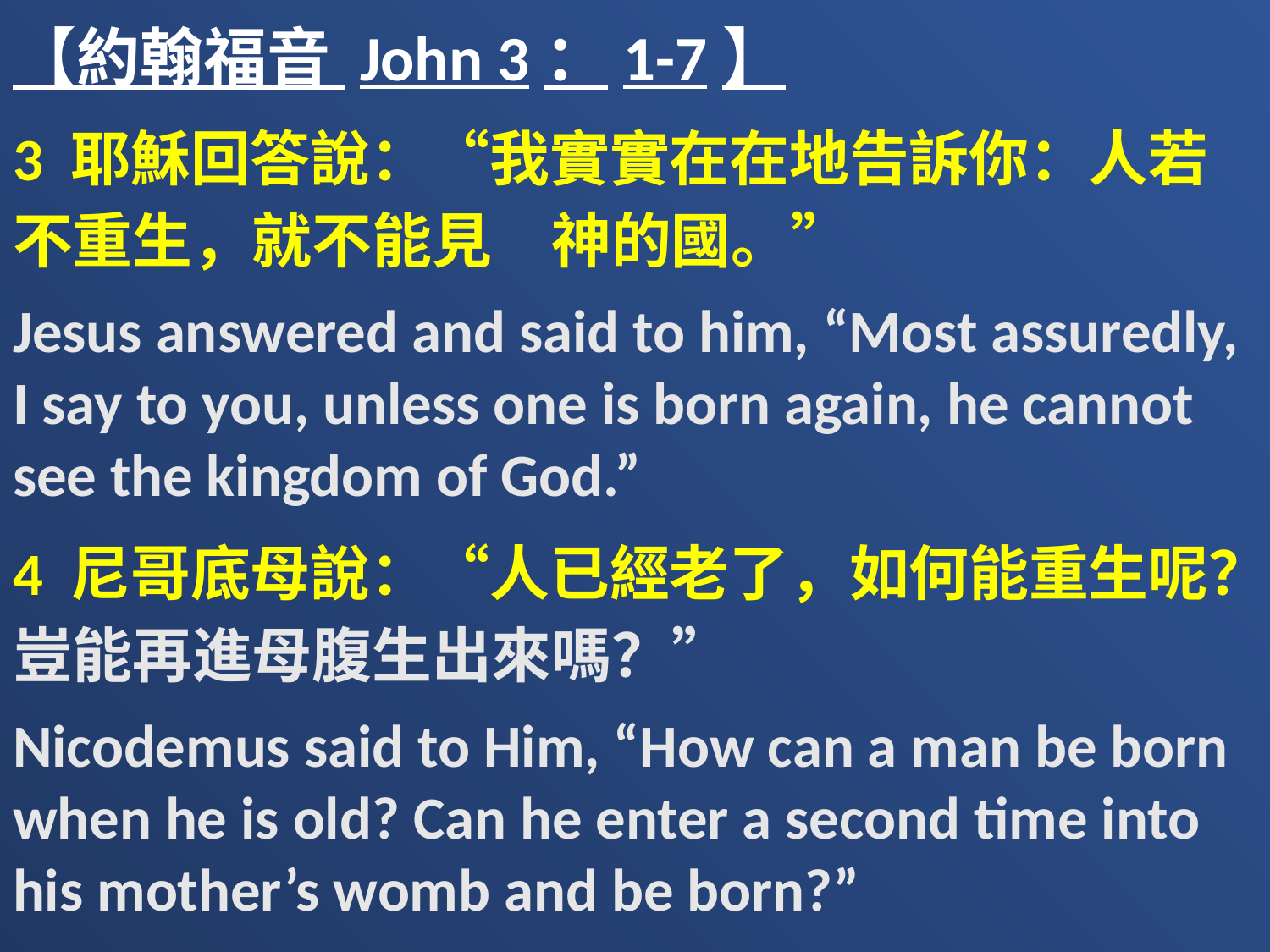

【約翰福音 John 3：1-7】
3 耶穌回答說：“我實實在在地告訴你：人若不重生，就不能見　神的國。”
Jesus answered and said to him, “Most assuredly, I say to you, unless one is born again, he cannot see the kingdom of God.”
4 尼哥底母說：“人已經老了，如何能重生呢？豈能再進母腹生出來嗎？”
Nicodemus said to Him, “How can a man be born when he is old? Can he enter a second time into his mother’s womb and be born?”